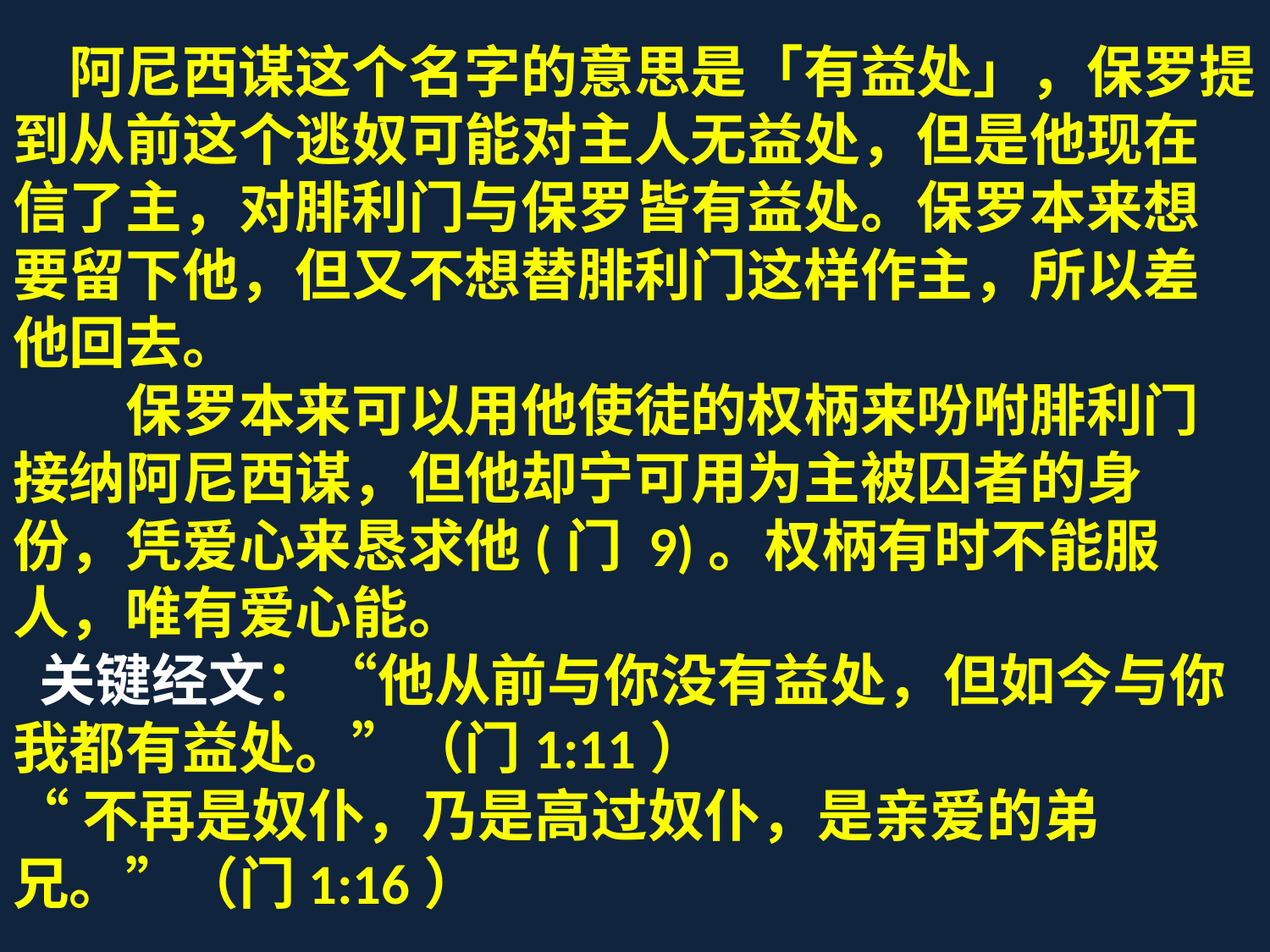

阿尼西谋这个名字的意思是「有益处」，保罗提到从前这个逃奴可能对主人无益处，但是他现在信了主，对腓利门与保罗皆有益处。保罗本来想要留下他，但又不想替腓利门这样作主，所以差他回去。
　　保罗本来可以用他使徒的权柄来吩咐腓利门接纳阿尼西谋，但他却宁可用为主被囚者的身份，凭爱心来恳求他(门 9)。权柄有时不能服人，唯有爱心能。
 关键经文：“他从前与你没有益处，但如今与你我都有益处。”（门1:11）
“不再是奴仆，乃是高过奴仆，是亲爱的弟兄。”（门1:16）